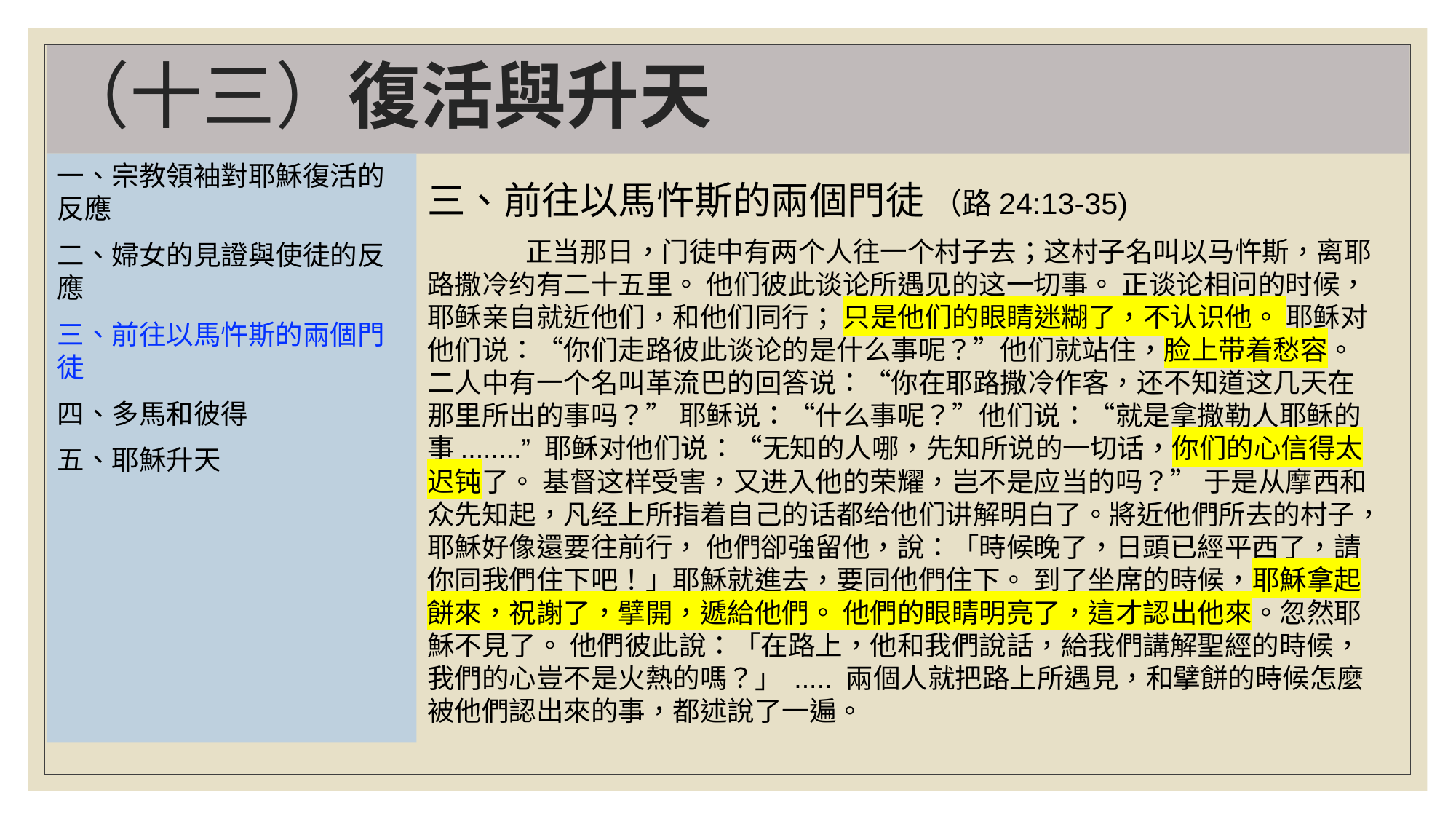

# （十三）復活與升天
一、宗教領袖對耶穌復活的反應
二、婦女的見證與使徒的反應
三、前往以馬忤斯的兩個門徒
四、多馬和彼得
五、耶穌升天

三、前往以馬忤斯的兩個門徒 （路24:13-35)
	正当那日，门徒中有两个人往一个村子去；这村子名叫以马忤斯，离耶路撒冷约有二十五里。 他们彼此谈论所遇见的这一切事。 正谈论相问的时候，耶稣亲自就近他们，和他们同行； 只是他们的眼睛迷糊了，不认识他。 耶稣对他们说：“你们走路彼此谈论的是什么事呢？”他们就站住，脸上带着愁容。 二人中有一个名叫革流巴的回答说：“你在耶路撒冷作客，还不知道这几天在那里所出的事吗？” 耶稣说：“什么事呢？”他们说：“就是拿撒勒人耶稣的事........” 耶稣对他们说：“无知的人哪，先知所说的一切话，你们的心信得太迟钝了。 基督这样受害，又进入他的荣耀，岂不是应当的吗？” 于是从摩西和众先知起，凡经上所指着自己的话都给他们讲解明白了。將近他們所去的村子，耶穌好像還要往前行， 他們卻強留他，說：「時候晚了，日頭已經平西了，請你同我們住下吧！」耶穌就進去，要同他們住下。 到了坐席的時候，耶穌拿起餅來，祝謝了，擘開，遞給他們。 他們的眼睛明亮了，這才認出他來。忽然耶穌不見了。 他們彼此說：「在路上，他和我們說話，給我們講解聖經的時候，我們的心豈不是火熱的嗎？」 ..... 兩個人就把路上所遇見，和擘餅的時候怎麼被他們認出來的事，都述說了一遍。